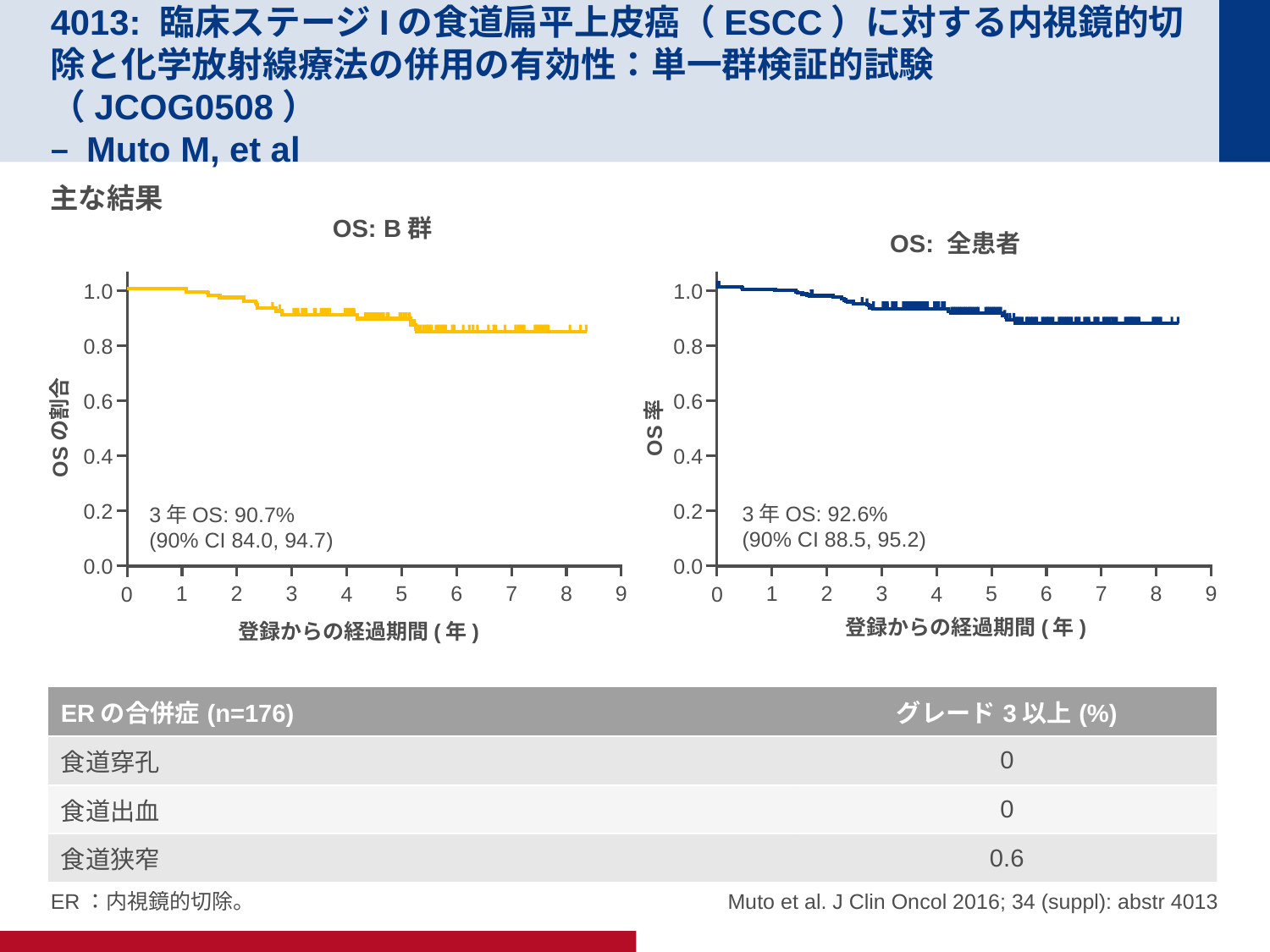

# 4013: 臨床ステージIの食道扁平上皮癌（ESCC）に対する内視鏡的切除と化学放射線療法の併用の有効性：単一群検証的試験（JCOG0508） – Muto M, et al
主な結果

OS: B群
OS: 全患者

1.0
1.0

0.8
0.8
0.6
0.6
OSの割合
OS率
0.4
0.4
3年OS: 92.6%
(90% CI 88.5, 95.2)
3年OS: 90.7%
(90% CI 84.0, 94.7)
0.2
0.2
0.0
0.0
1
2
3
5
6
7
8
9
1
2
3
5
6
7
8
9
0
4
0
4
登録からの経過期間(年)
登録からの経過期間(年)
| ERの合併症(n=176) | グレード3以上(%) |
| --- | --- |
| 食道穿孔 | 0 |
| 食道出血 | 0 |
| 食道狭窄 | 0.6 |
 Muto et al. J Clin Oncol 2016; 34 (suppl): abstr 4013
ER：内視鏡的切除。